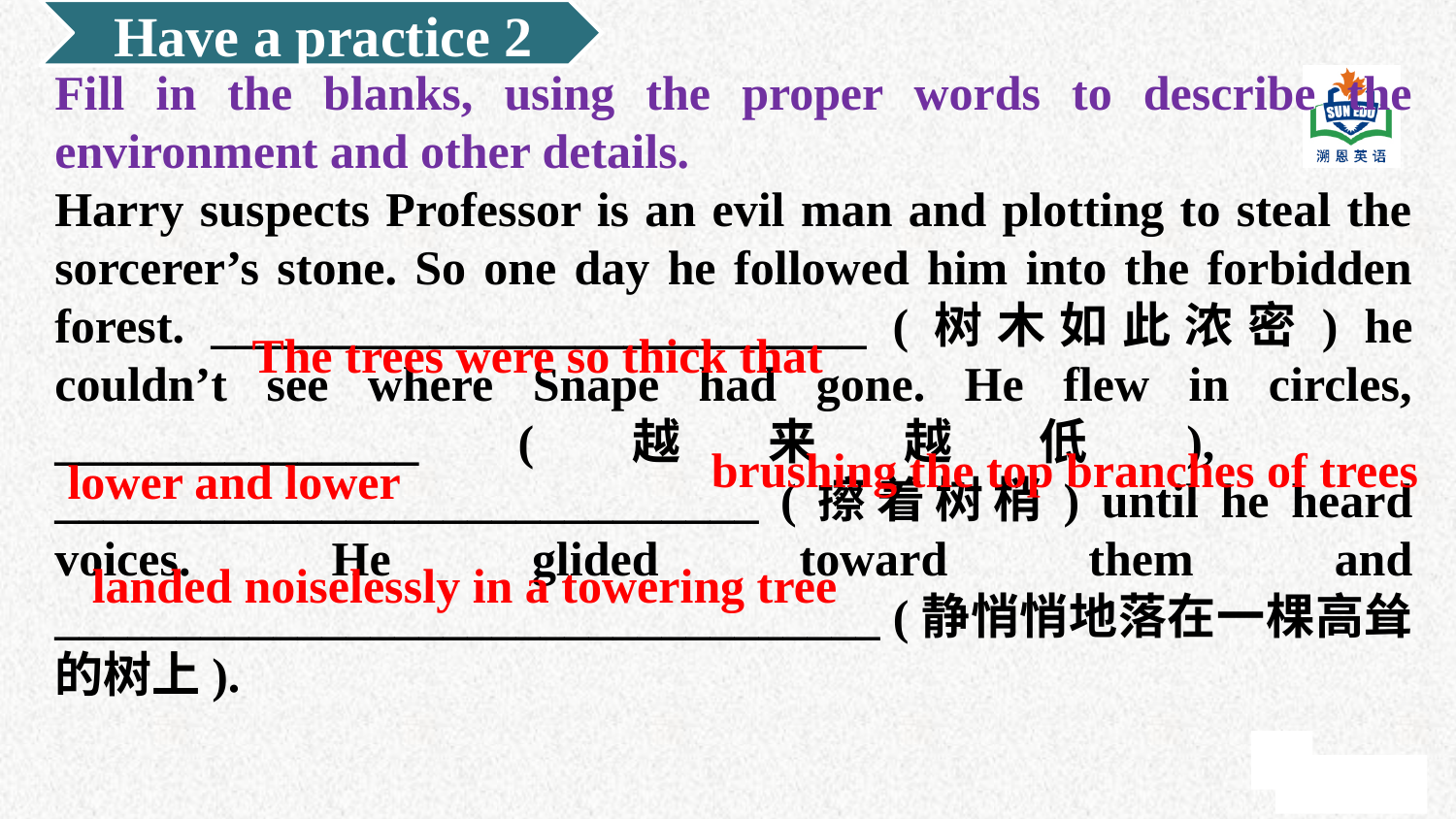

Have a practice 2

Fill in the blanks, using the proper words to describe the environment and other details.
Harry suspects Professor is an evil man and plotting to steal the sorcerer’s stone. So one day he followed him into the forbidden forest. ___________________________ (树木如此浓密) he couldn’t see where Snape had gone. He flew in circles, _______________ (越来越低),   _____________________________ (擦着树梢) until he heard voices. He glided toward them and __________________________________ (静悄悄地落在一棵高耸的树上).
The trees were so thick that
brushing the top branches of trees
lower and lower
landed noiselessly in a towering tree